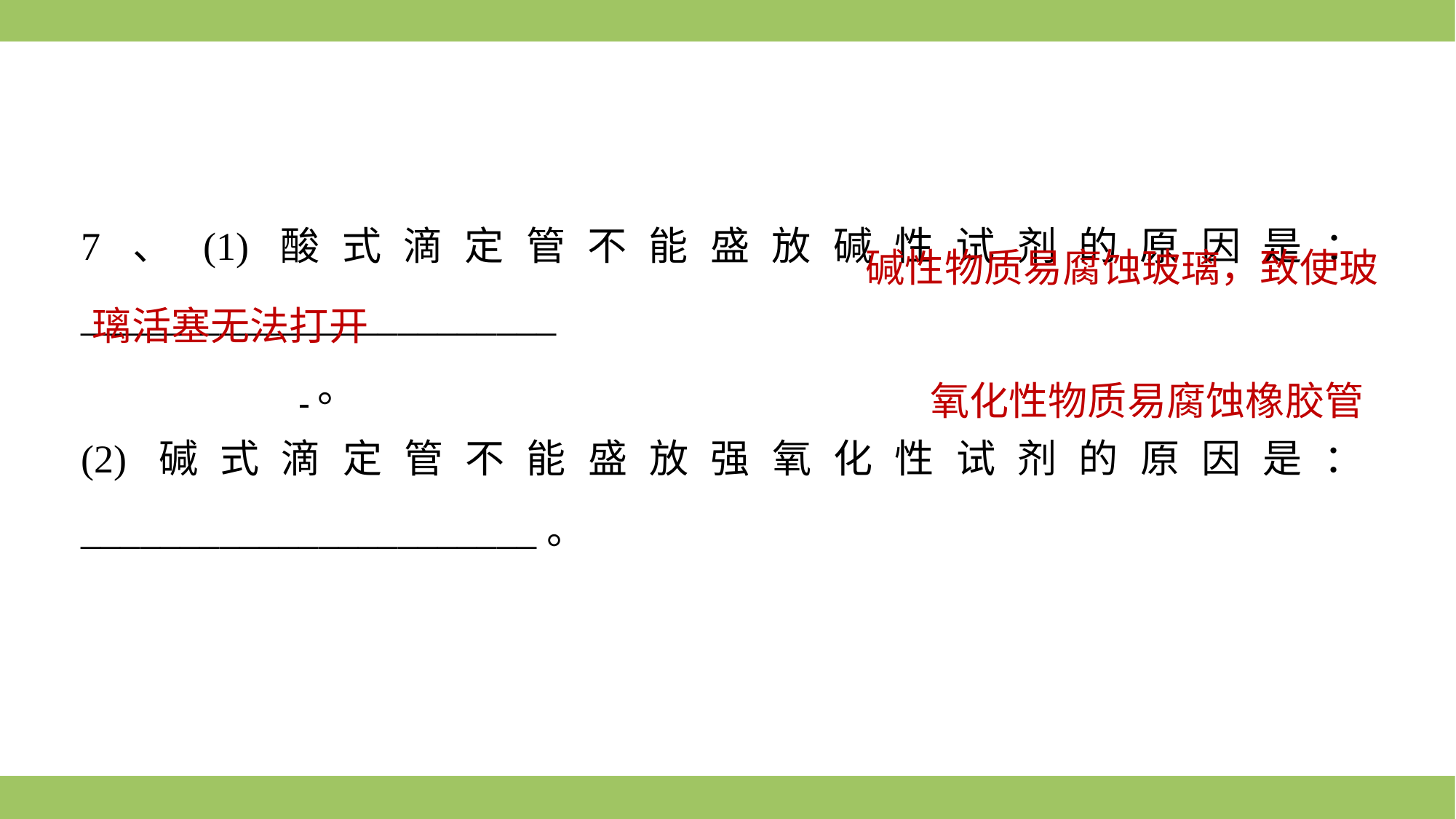

7、(1)酸式滴定管不能盛放碱性试剂的原因是：________________________
		 。
(2)碱式滴定管不能盛放强氧化性试剂的原因是：_______________________。
碱性物质易腐蚀玻璃，致使玻
璃活塞无法打开
氧化性物质易腐蚀橡胶管